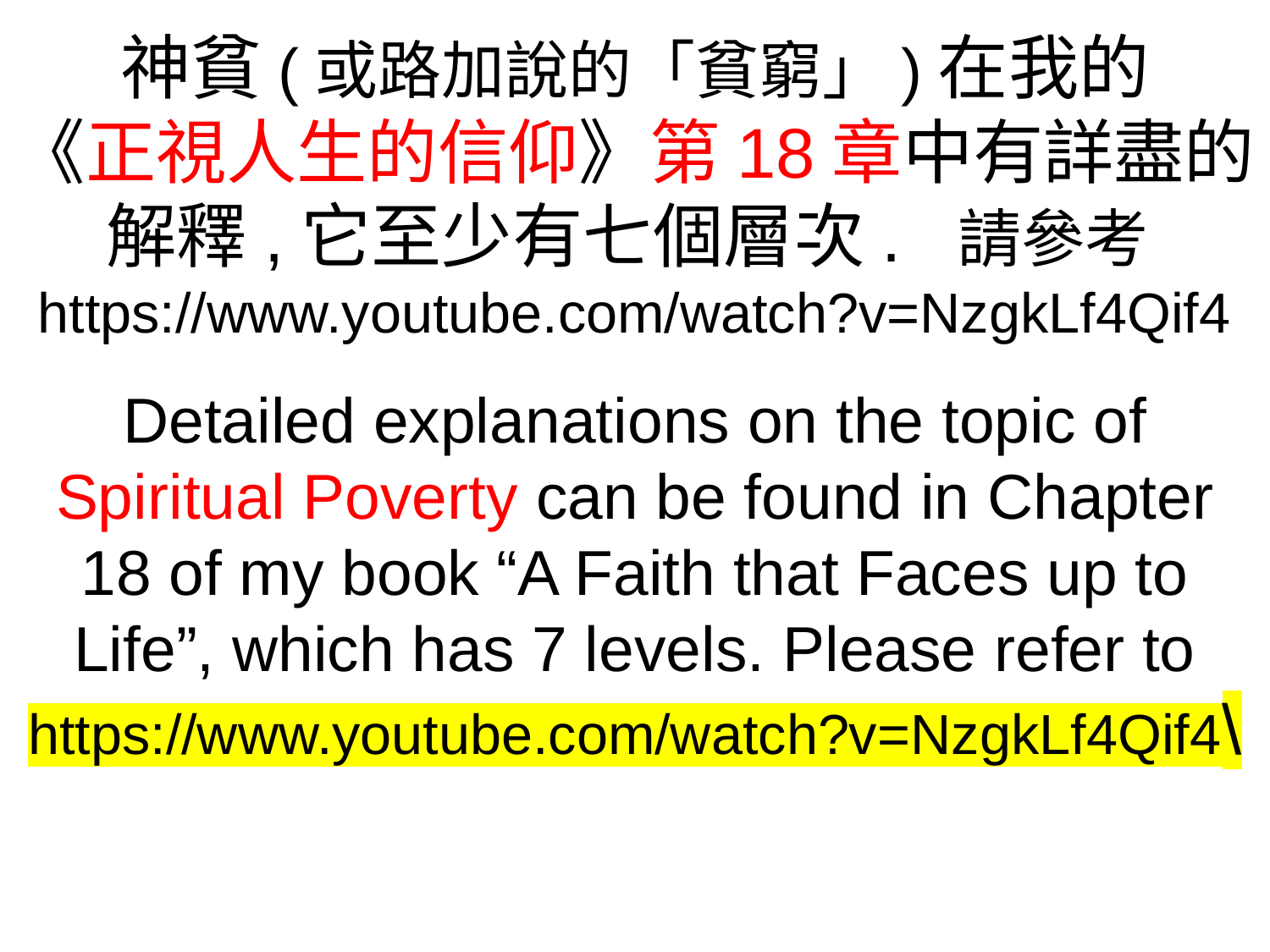

神貧(或路加說的「貧窮」)在我的
《正視人生的信仰》第18章中有詳盡的解釋,它至少有七個層次.  請參考https://www.youtube.com/watch?v=NzgkLf4Qif4
Detailed explanations on the topic of Spiritual Poverty can be found in Chapter 18 of my book “A Faith that Faces up to Life”, which has 7 levels. Please refer to https://www.youtube.com/watch?v=NzgkLf4Qif4\